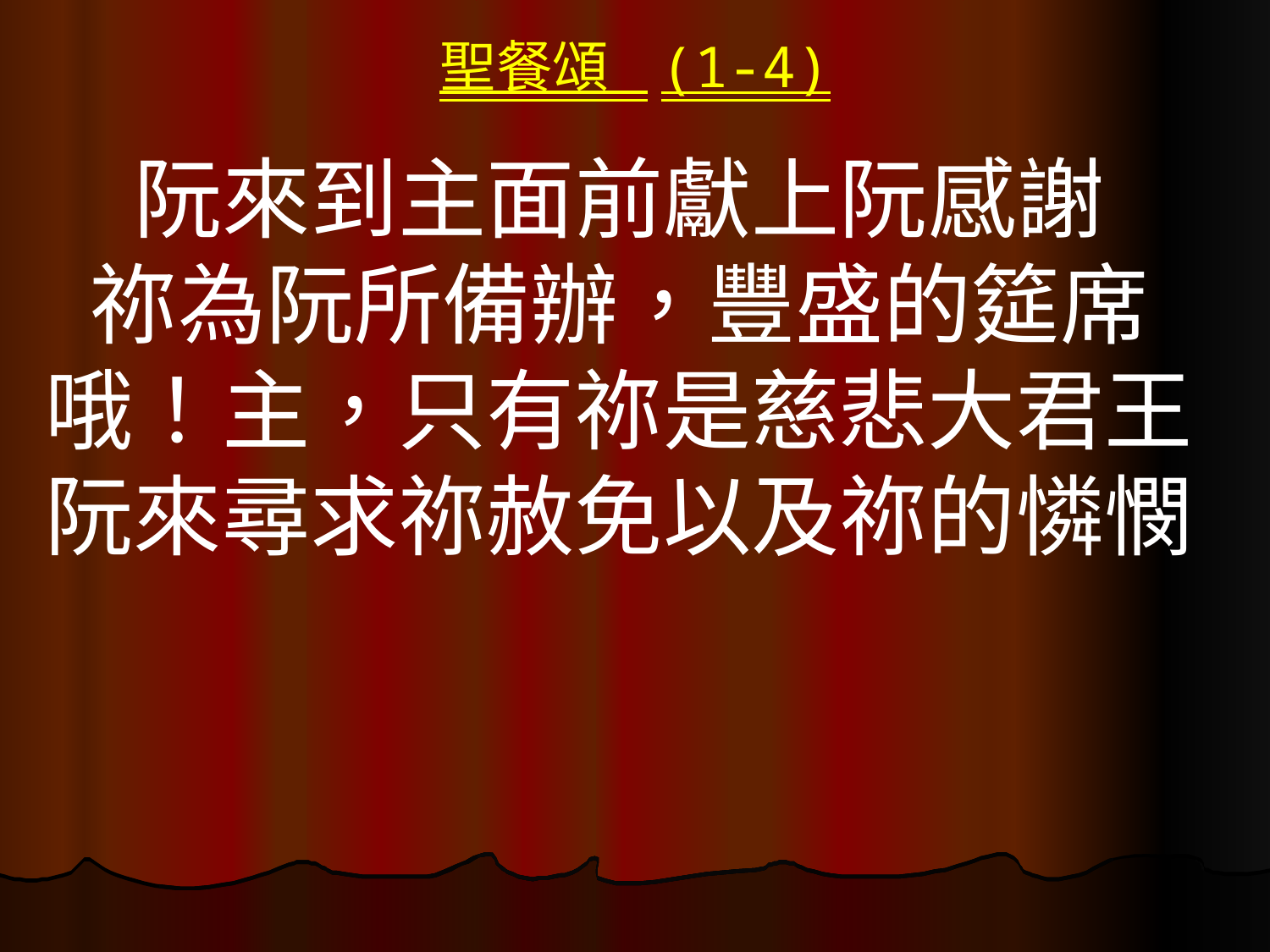

# 聖餐頌   (1-4)
阮來到主面前獻上阮感謝
祢為阮所備辦，豐盛的筵席
哦！主，只有祢是慈悲大君王
阮來尋求祢赦免以及祢的憐憫